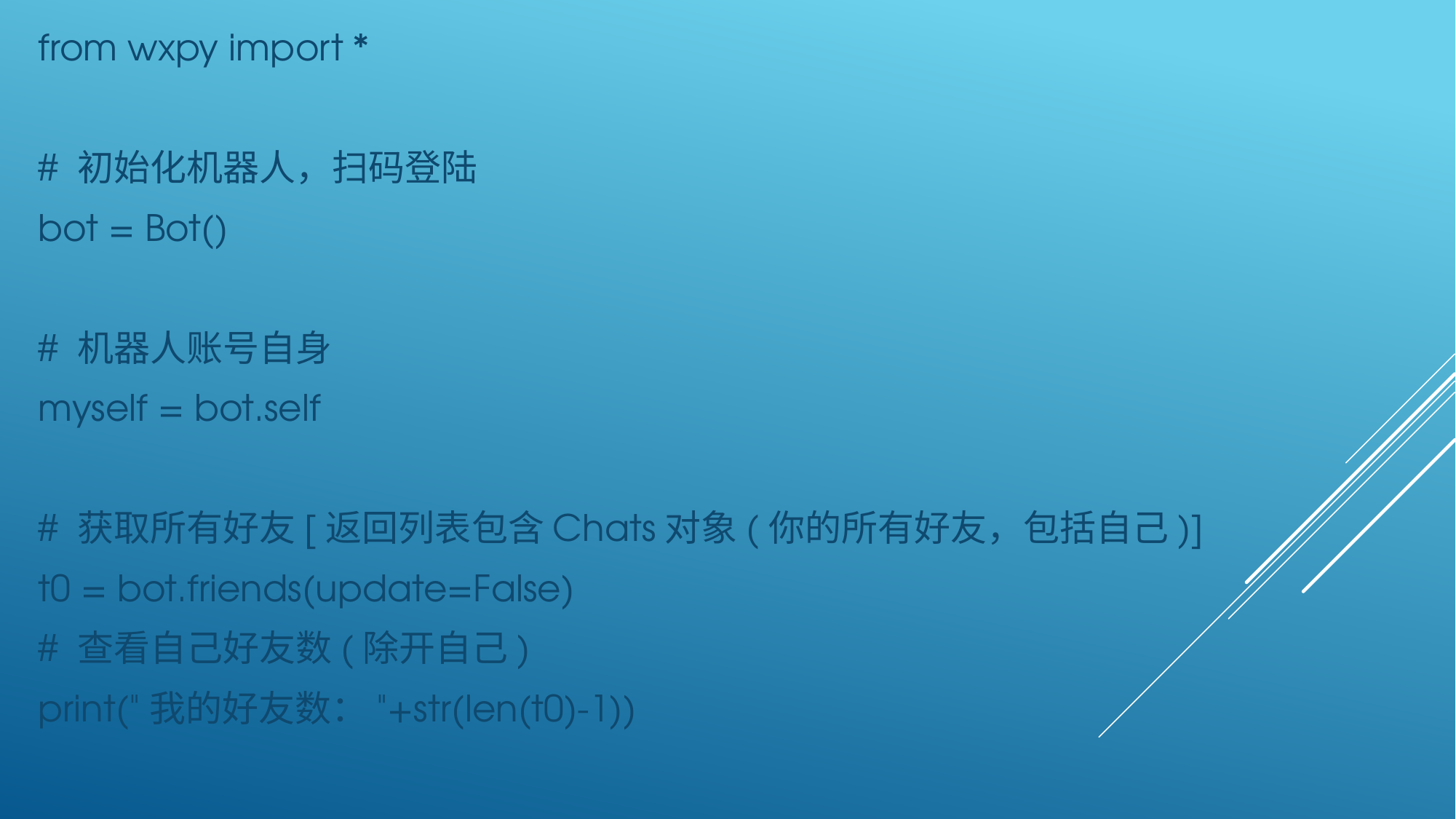

from wxpy import *

# 初始化机器人，扫码登陆
bot = Bot()

# 机器人账号自身
myself = bot.self

# 获取所有好友[返回列表包含Chats对象(你的所有好友，包括自己)]
t0 = bot.friends(update=False)
# 查看自己好友数(除开自己)
print("我的好友数："+str(len(t0)-1))